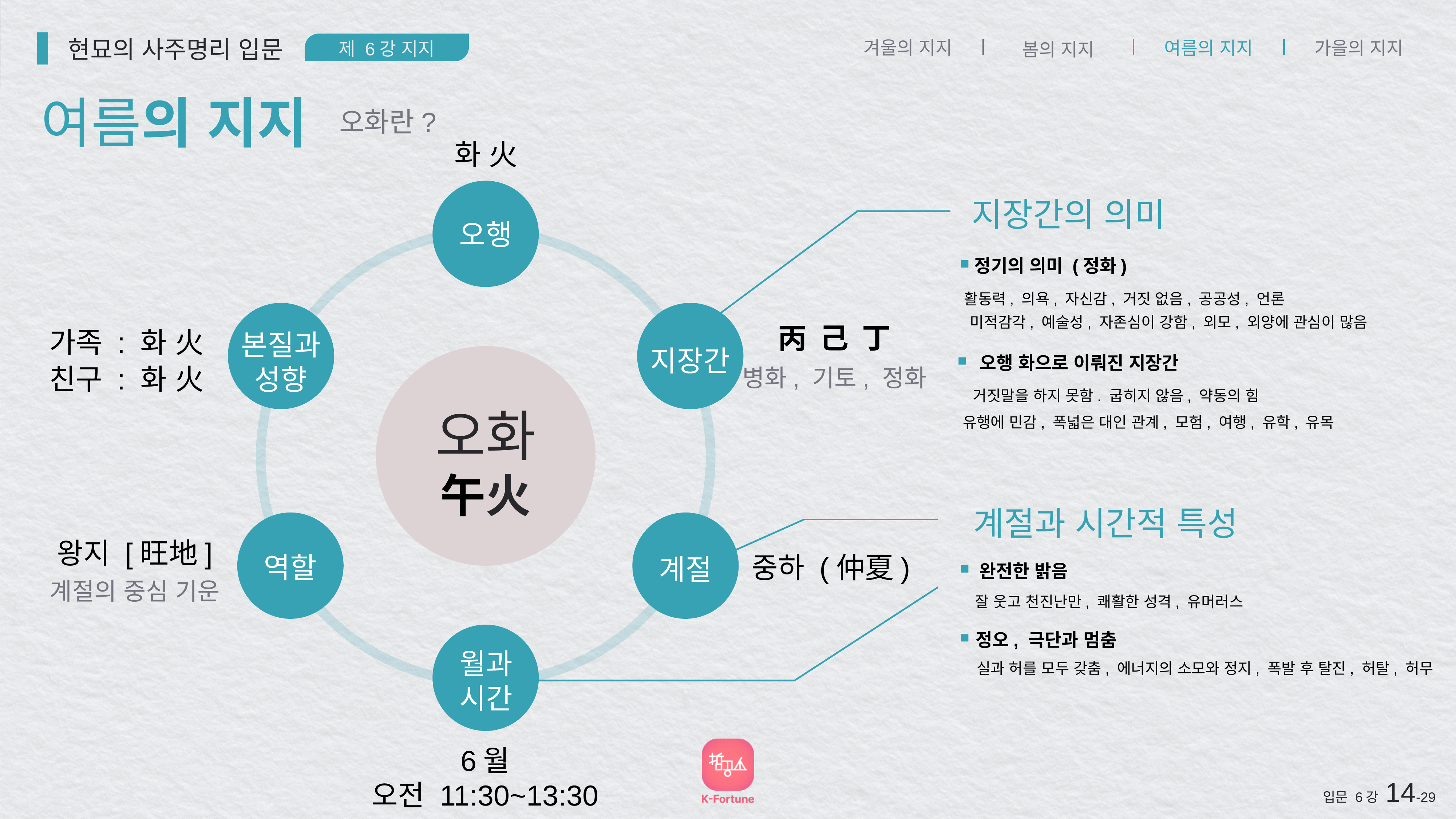

현묘의 사주명리 입문

제 6강 지지
겨울의 지지
여름의 지지
가을의 지지
봄의 지지
여름의 지지
오화란?
화 火

지장간의 의미
오행

정기의 의미 (정화)

활동력, 의욕, 자신감, 거짓 없음, 공공성, 언론
미적감각, 예술성, 자존심이 강함, 외모, 외양에 관심이 많음

己
丁
丙
가족 : 화 火
본질과
성향
지장간

오행 화으로 이뤄진 지장간

거짓말을 하지 못함. 굽히지 않음, 약동의 힘
유행에 민감, 폭넓은 대인 관계, 모험, 여행, 유학, 유목
친구 : 화 火
병화, 기토, 정화
오화
午火
계절과 시간적 특성

왕지 [旺地]
역할
중하 (仲夏)
계절
완전한 밝음

계절의 중심 기운
잘 웃고 천진난만, 쾌활한 성격, 유머러스

정오, 극단과 멈춤

월과
시간
실과 허를 모두 갖춤, 에너지의 소모와 정지, 폭발 후 탈진, 허탈, 허무
6월
오전 11:30~13:30